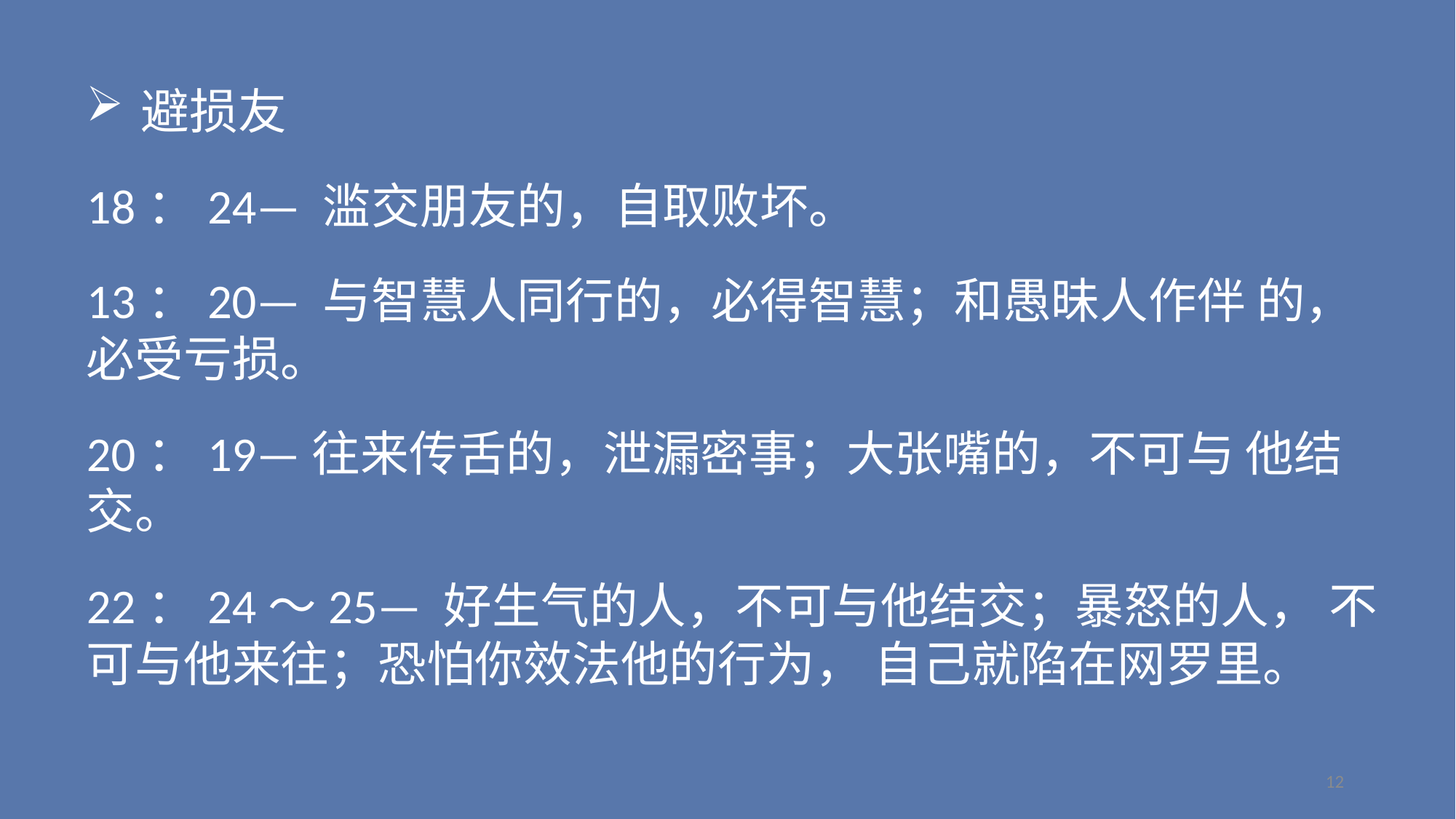

避损友
18：24— 滥交朋友的，自取败坏。
13：20— 与智慧人同行的，必得智慧；和愚昧人作伴 的，必受亏损。
20：19—往来传舌的，泄漏密事；大张嘴的，不可与 他结交。
22：24～25— 好生气的人，不可与他结交；暴怒的人， 不可与他来往；恐怕你效法他的行为， 自己就陷在网罗里。
12